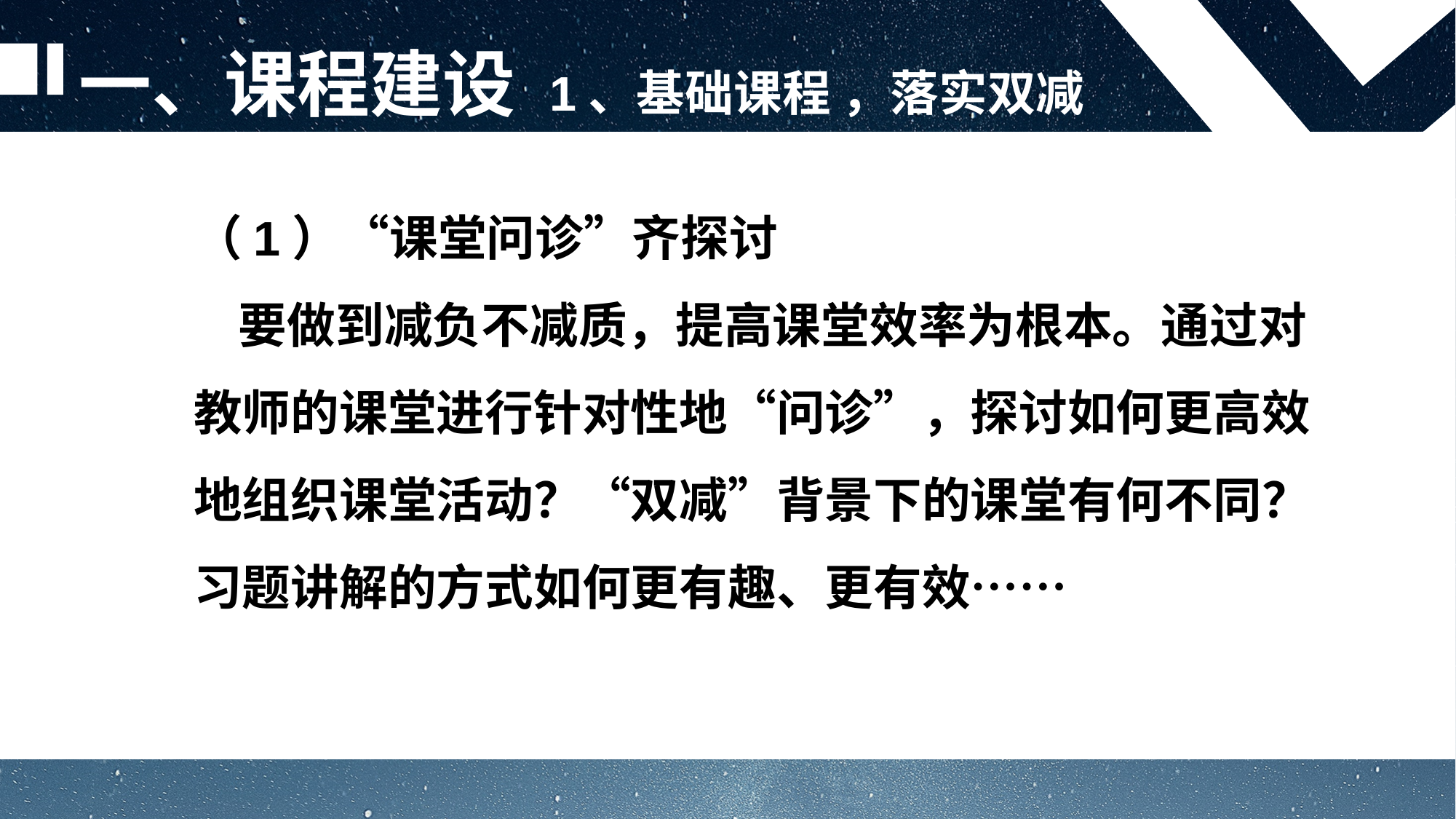

一、课程建设 1、基础课程 ，落实双减

（1）“课堂问诊”齐探讨
要做到减负不减质，提高课堂效率为根本。通过对教师的课堂进行针对性地“问诊”，探讨如何更高效地组织课堂活动？“双减”背景下的课堂有何不同？习题讲解的方式如何更有趣、更有效……
（1）“课堂问诊”齐探讨   要做到减负不减质，提高课堂效率为根本。通过对教师的课堂进行针对性地“问诊”，探讨如何更高效地组织课堂活动？“双减”背景下的课堂有何不同？习题讲解的方式如何更有趣、更有效……